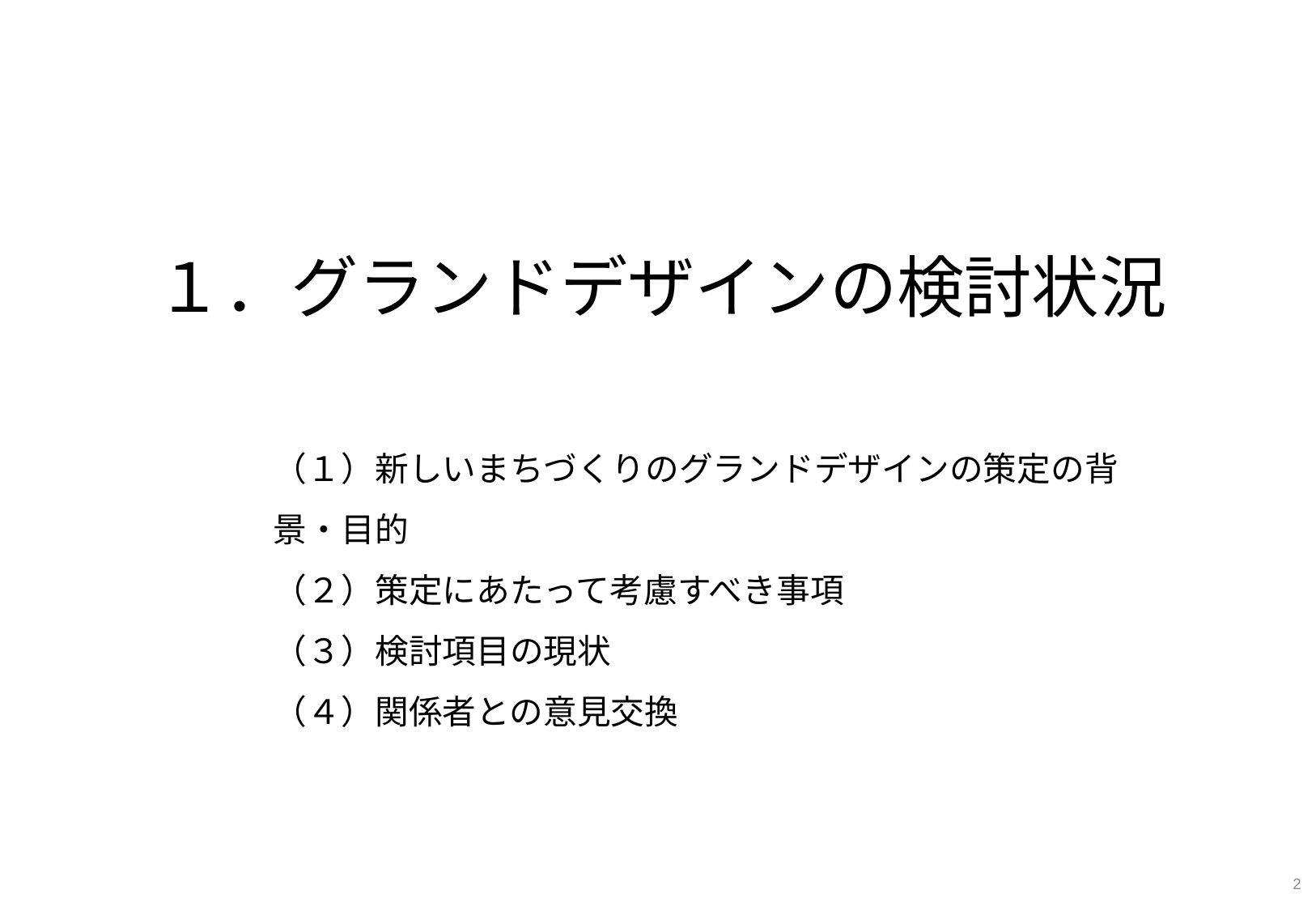

１．グランドデザインの検討状況
（１）新しいまちづくりのグランドデザインの策定の背景・目的
（２）策定にあたって考慮すべき事項
（３）検討項目の現状
（４）関係者との意見交換
2